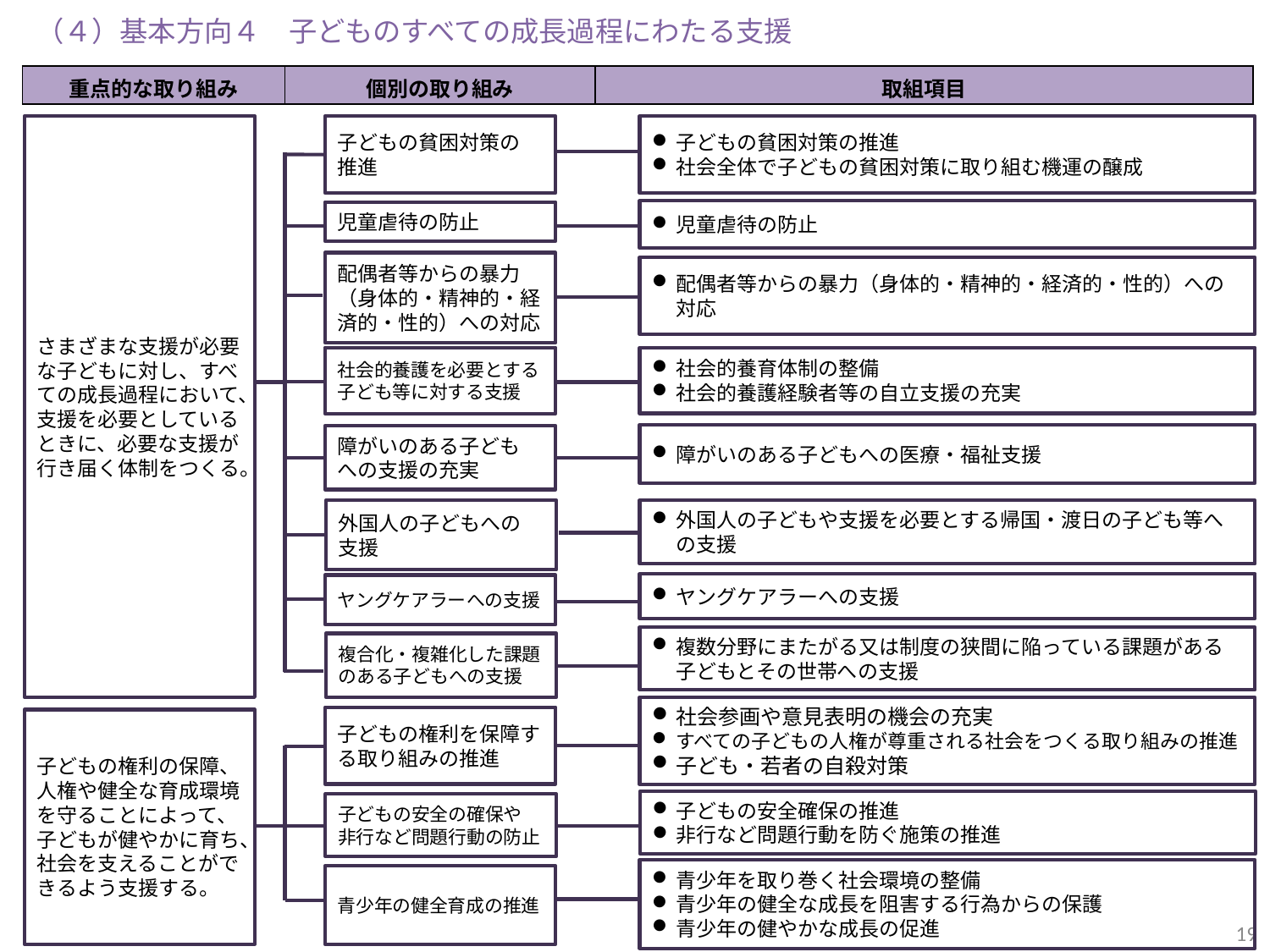

（４）基本方向４　子どものすべての成長過程にわたる支援
| 重点的な取り組み | 個別の取り組み | 取組項目 |
| --- | --- | --- |
さまざまな支援が必要な子どもに対し、すべての成長過程において、支援を必要としているときに、必要な支援が行き届く体制をつくる。
子どもの貧困対策の
推進
子どもの貧困対策の推進
社会全体で子どもの貧困対策に取り組む機運の醸成
児童虐待の防止
児童虐待の防止
配偶者等からの暴力（身体的・精神的・経済的・性的）への対応
配偶者等からの暴力（身体的・精神的・経済的・性的）への対応
社会的養護を必要とする子ども等に対する支援
社会的養育体制の整備
社会的養護経験者等の自立支援の充実
障がいのある子どもへの医療・福祉支援
障がいのある子ども
への支援の充実
外国人の子どもや支援を必要とする帰国・渡日の子ども等への支援
外国人の子どもへの
支援
ヤングケアラーへの支援
ヤングケアラーへの支援
複数分野にまたがる又は制度の狭間に陥っている課題がある子どもとその世帯への支援
複合化・複雑化した課題のある子どもへの支援
社会参画や意見表明の機会の充実
すべての子どもの人権が尊重される社会をつくる取り組みの推進
子ども・若者の自殺対策
子どもの権利を保障する取り組みの推進
子どもの権利の保障、人権や健全な育成環境を守ることによって、子どもが健やかに育ち、社会を支えることができるよう支援する。
子どもの安全確保の推進
非行など問題行動を防ぐ施策の推進
子どもの安全の確保や
非行など問題行動の防止
青少年を取り巻く社会環境の整備
青少年の健全な成長を阻害する行為からの保護
青少年の健やかな成長の促進
青少年の健全育成の推進
19